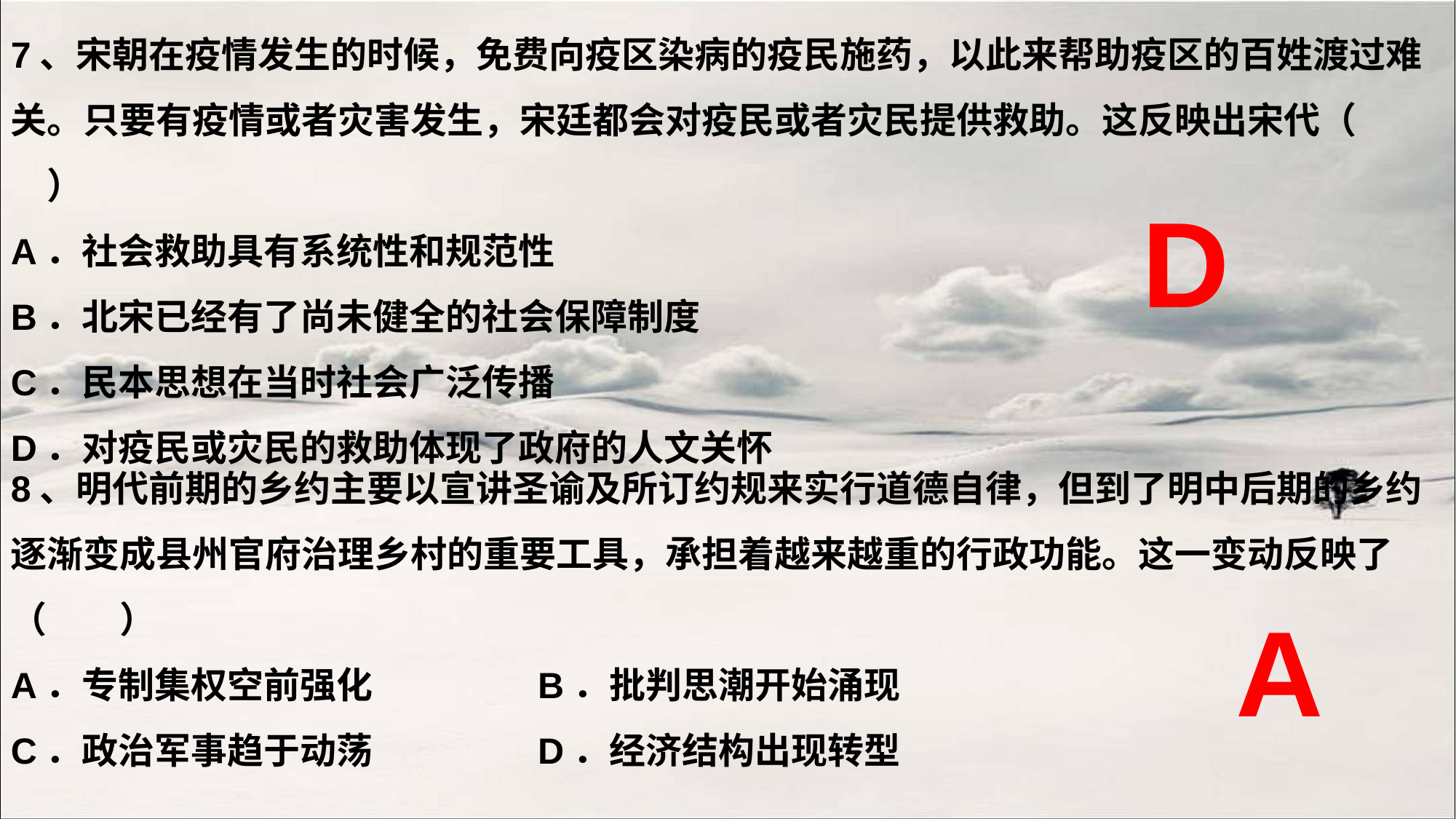

7、宋朝在疫情发生的时候，免费向疫区染病的疫民施药，以此来帮助疫区的百姓渡过难关。只要有疫情或者灾害发生，宋廷都会对疫民或者灾民提供救助。这反映出宋代（　　）
A．社会救助具有系统性和规范性
B．北宋已经有了尚未健全的社会保障制度
C．民本思想在当时社会广泛传播
D．对疫民或灾民的救助体现了政府的人文关怀
D
8、明代前期的乡约主要以宣讲圣谕及所订约规来实行道德自律，但到了明中后期的乡约逐渐变成县州官府治理乡村的重要工具，承担着越来越重的行政功能。这一变动反映了（　　）
A．专制集权空前强化	          B．批判思潮开始涌现
C．政治军事趋于动荡	          D．经济结构出现转型
A